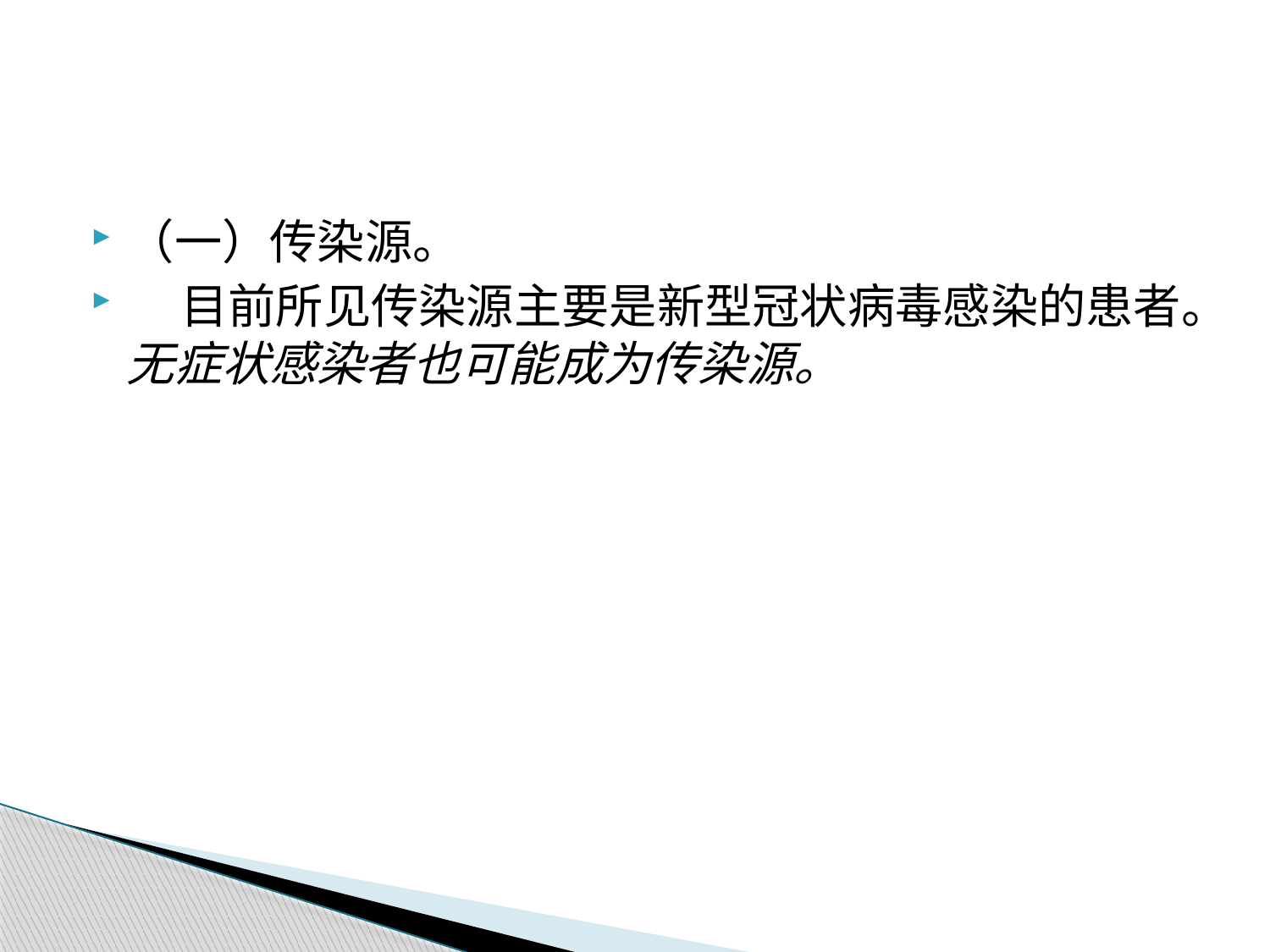

#
（一）传染源。
    目前所见传染源主要是新型冠状病毒感染的患者。无症状感染者也可能成为传染源。